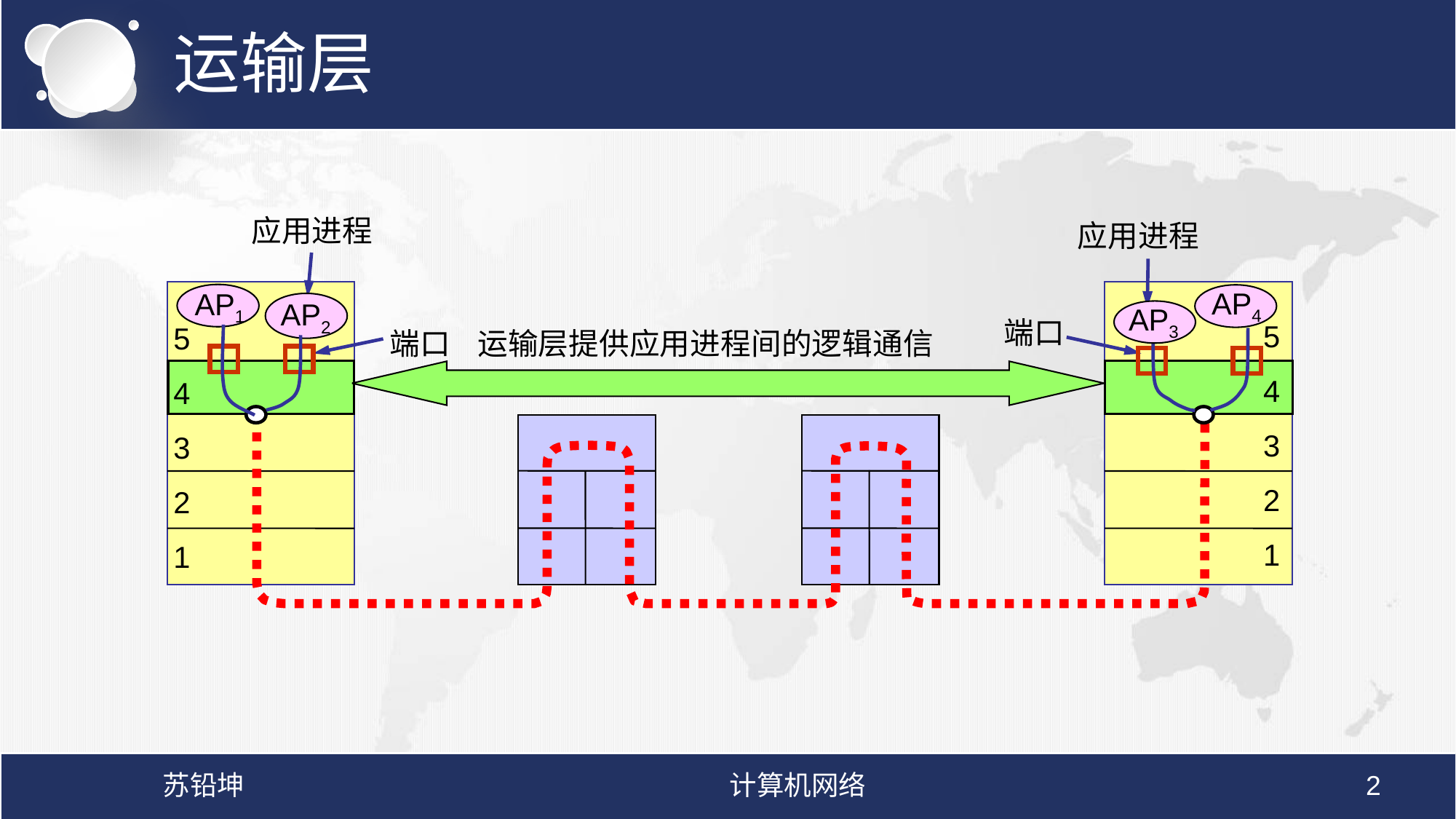

# 运输层

应用进程
应用进程

AP4
AP1

AP2

5
4
3
2
1
AP3
5
4
3
2
1

端口
端口
运输层提供应用进程间的逻辑通信

苏铅坤
计算机网络
2